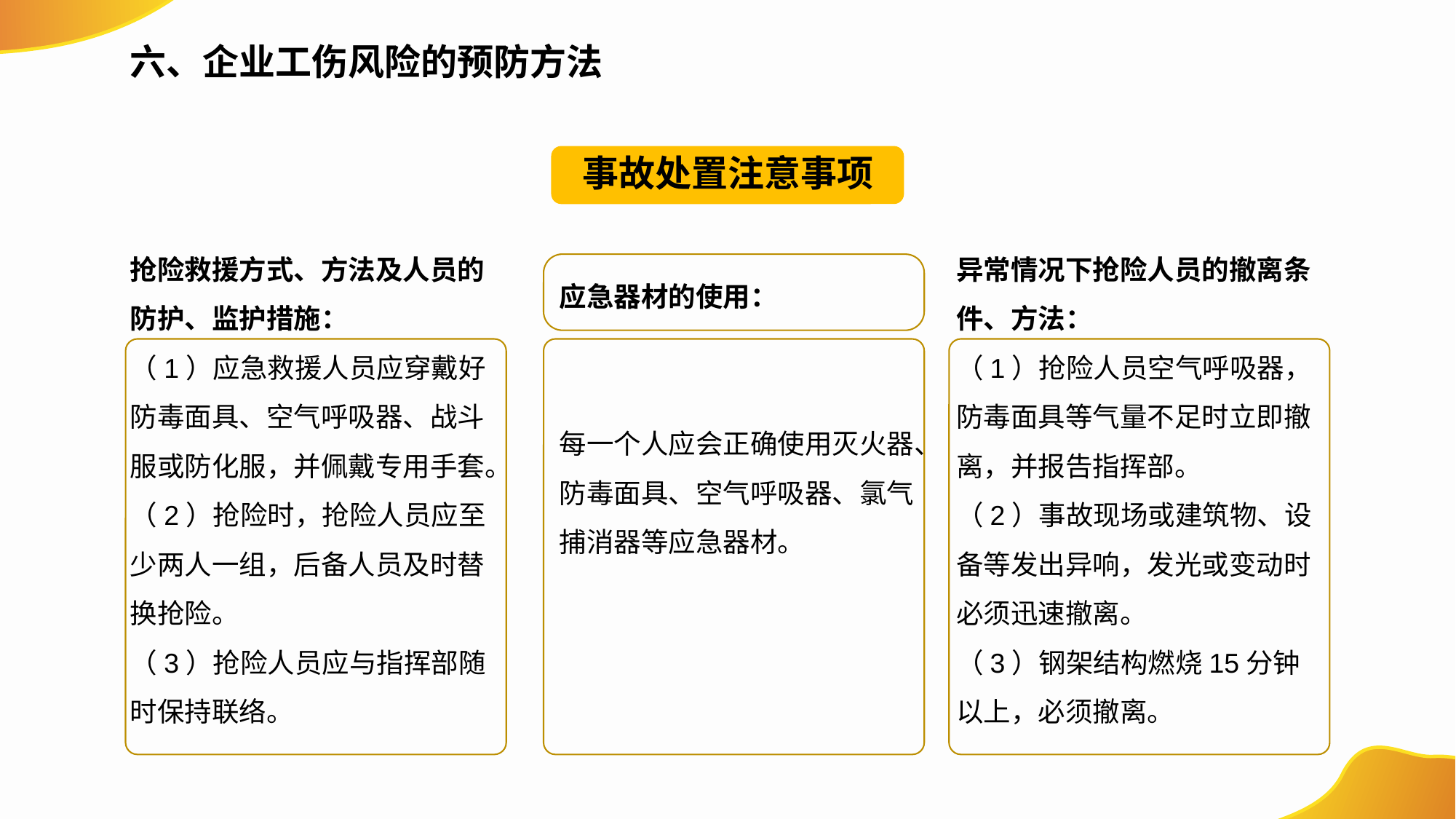

事故处置注意事项

抢险救援方式、方法及人员的防护、监护措施：
（1）应急救援人员应穿戴好防毒面具、空气呼吸器、战斗服或防化服，并佩戴专用手套。
（2）抢险时，抢险人员应至少两人一组，后备人员及时替换抢险。
（3）抢险人员应与指挥部随时保持联络。
异常情况下抢险人员的撤离条件、方法：
（1）抢险人员空气呼吸器，防毒面具等气量不足时立即撤离，并报告指挥部。
（2）事故现场或建筑物、设备等发出异响，发光或变动时必须迅速撤离。
（3）钢架结构燃烧15分钟以上，必须撤离。

应急器材的使用：

每一个人应会正确使用灭火器、防毒面具、空气呼吸器、氯气捕消器等应急器材。